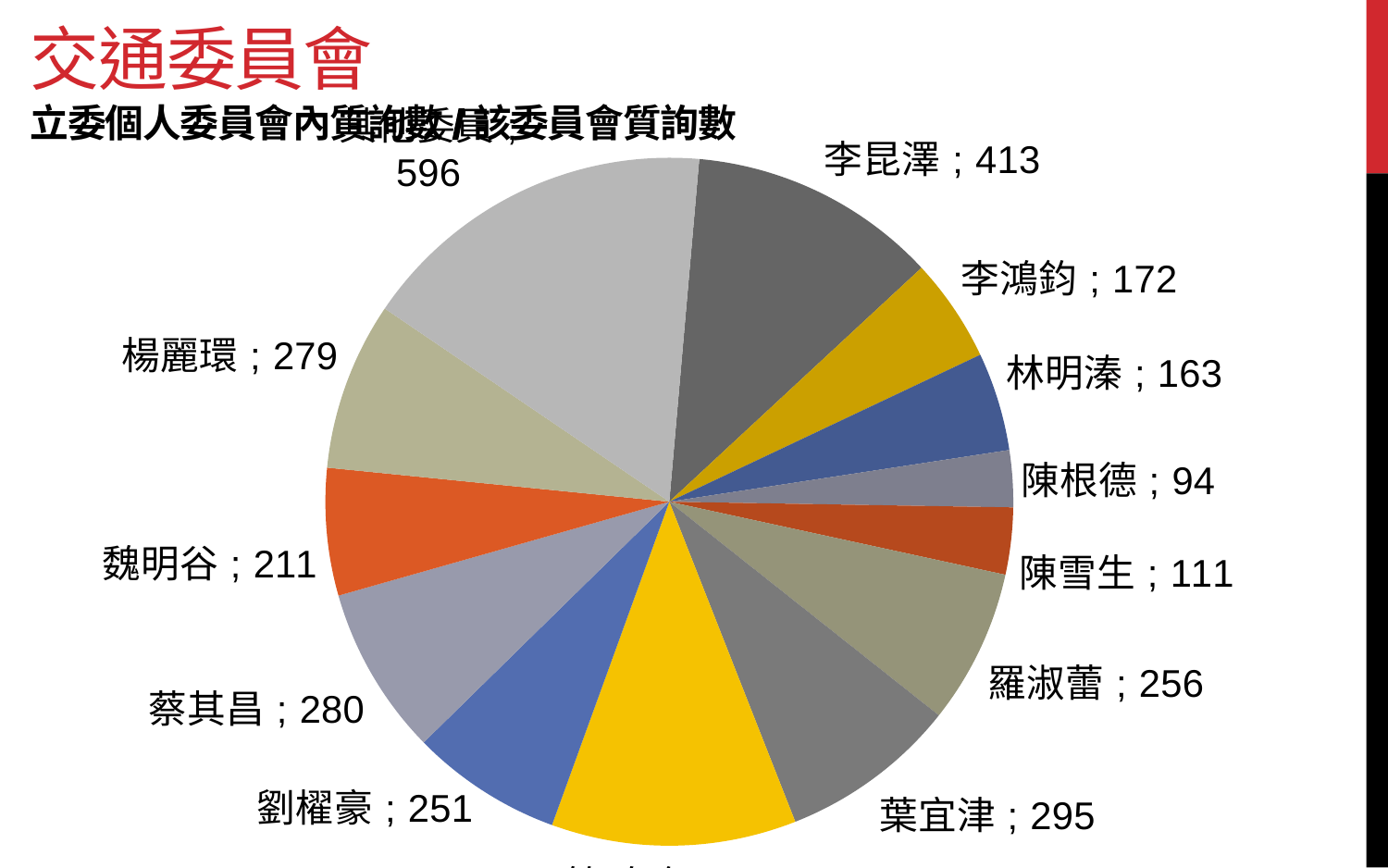

# 交通委員會 立委個人委員會內質詢數/該委員會質詢數

### Chart

| Category | 立委個人委員會內質詢數/該委員會質詢數
 |
|---|---|
| 李昆澤 | 413.0 |
| 李鴻鈞 | 172.0 |
| 林明溱 | 163.0 |
| 陳根德 | 94.0 |
| 陳雪生 | 111.0 |
| 羅淑蕾 | 256.0 |
| 葉宜津 | 295.0 |
| 管碧玲 | 406.0 |
| 劉櫂豪 | 251.0 |
| 蔡其昌 | 280.0 |
| 魏明谷 | 211.0 |
| 楊麗環 | 279.0 |
| 其他委員 | 596.0 |